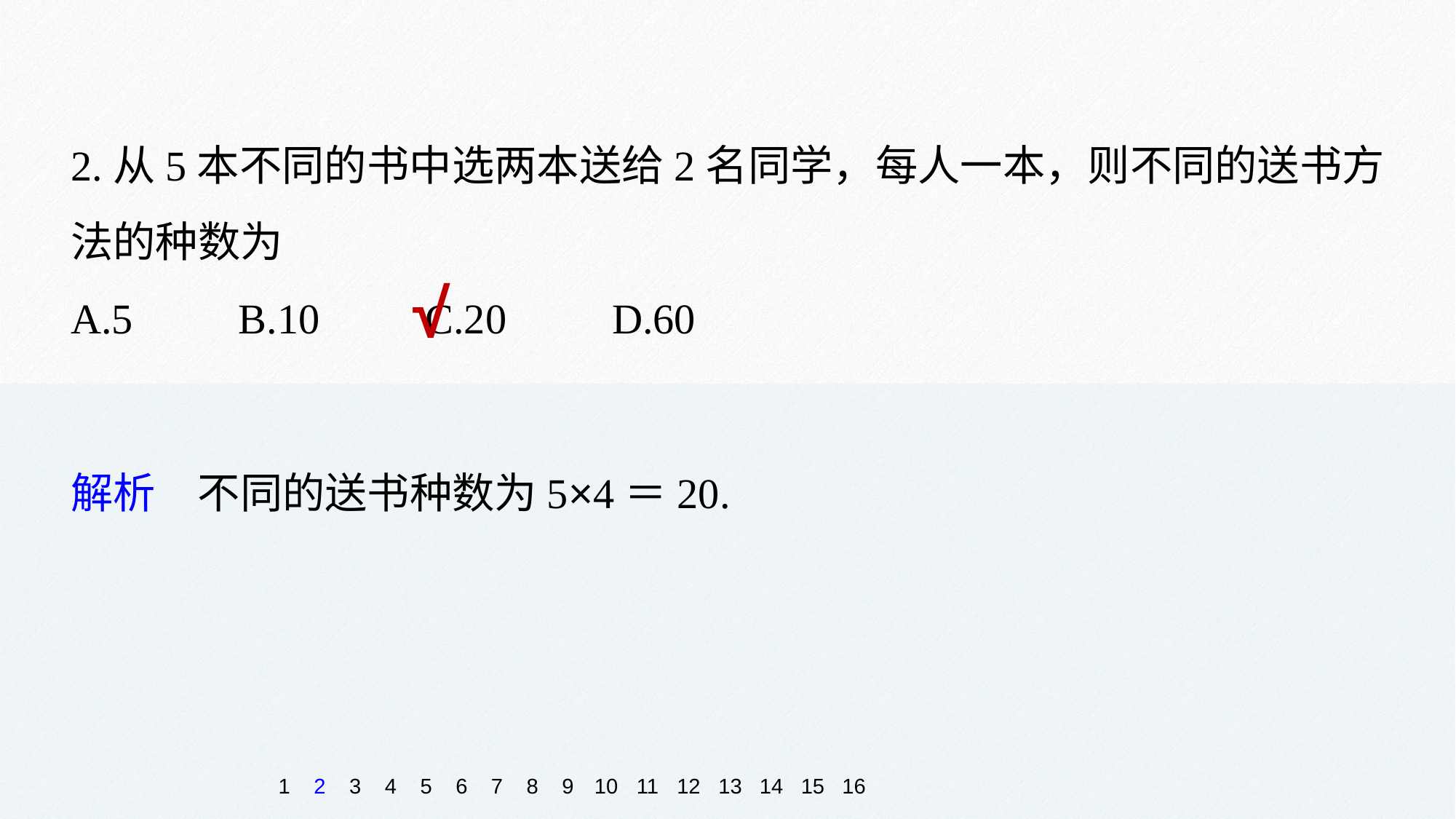

2.从5本不同的书中选两本送给2名同学，每人一本，则不同的送书方法的种数为
A.5          B.10          C.20          D.60
√
解析　不同的送书种数为5×4＝20.
1
2
3
4
5
6
7
8
9
10
11
12
13
14
15
16